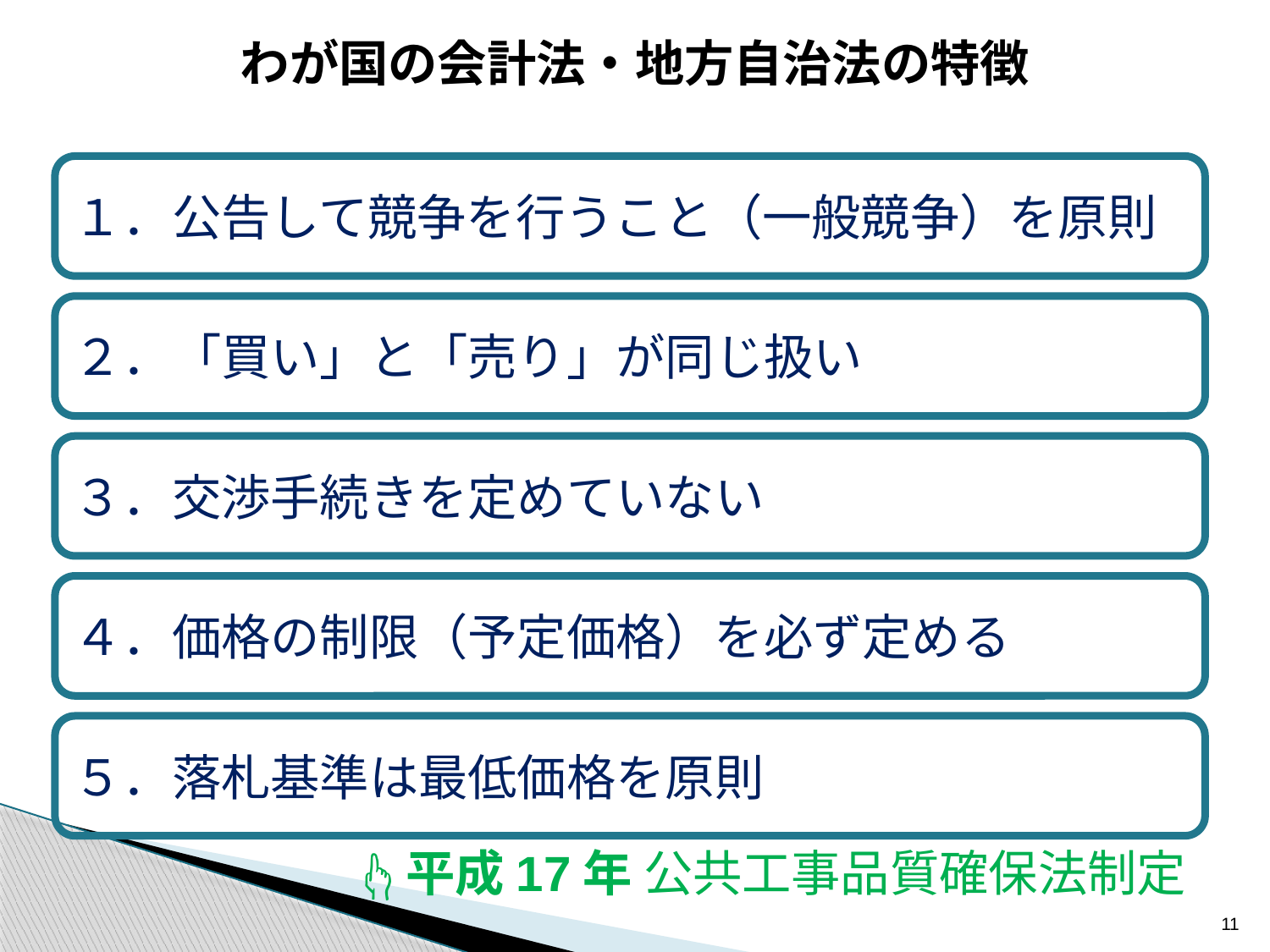

わが国の会計法・地方自治法の特徴
１．公告して競争を行うこと（一般競争）を原則
２．「買い」と「売り」が同じ扱い
３．交渉手続きを定めていない
４．価格の制限（予定価格）を必ず定める
５．落札基準は最低価格を原則
👆平成17年 公共工事品質確保法制定
11